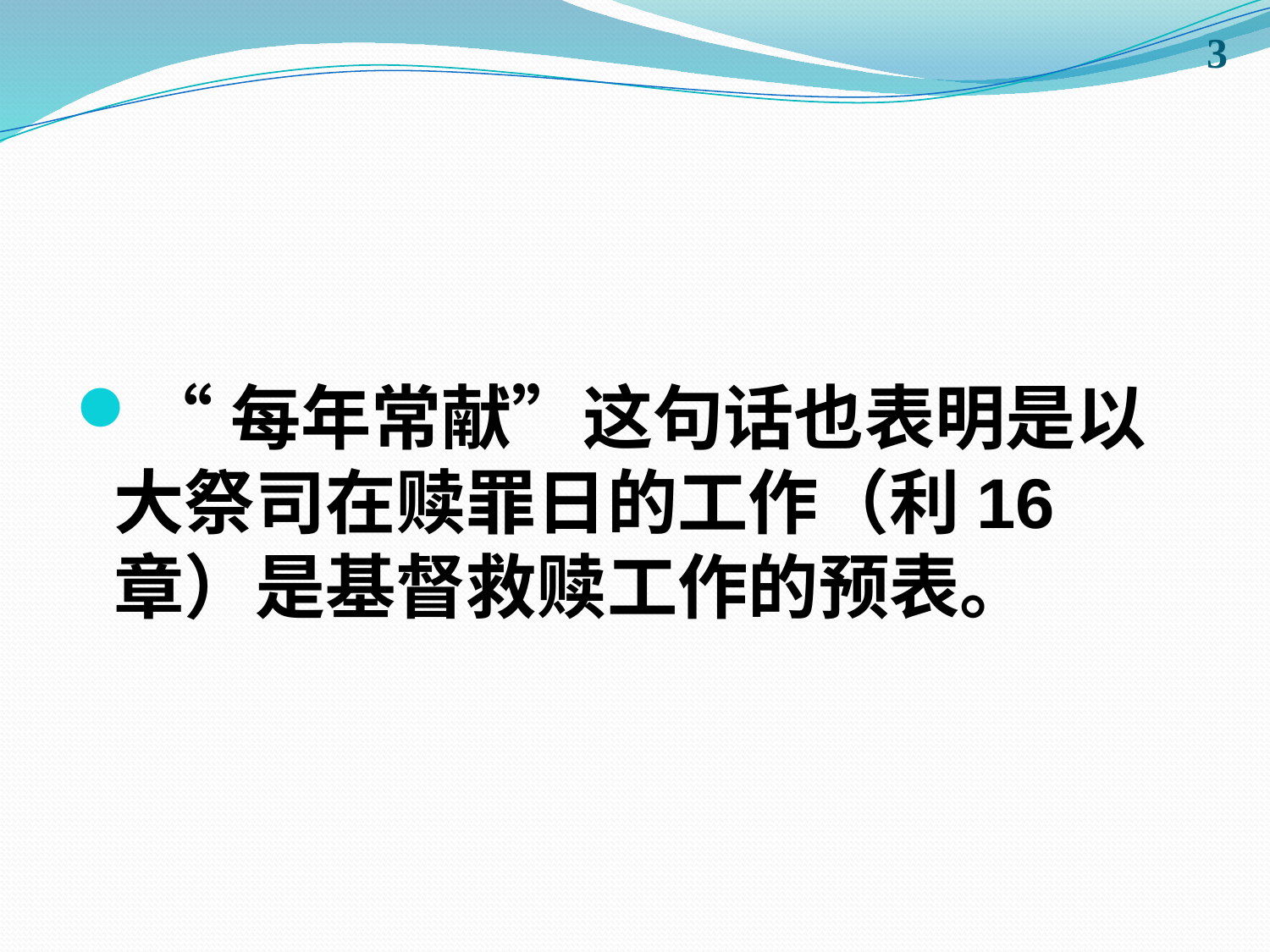

3
#

“每年常献”这句话也表明是以大祭司在赎罪日的工作（利16章）是基督救赎工作的预表。